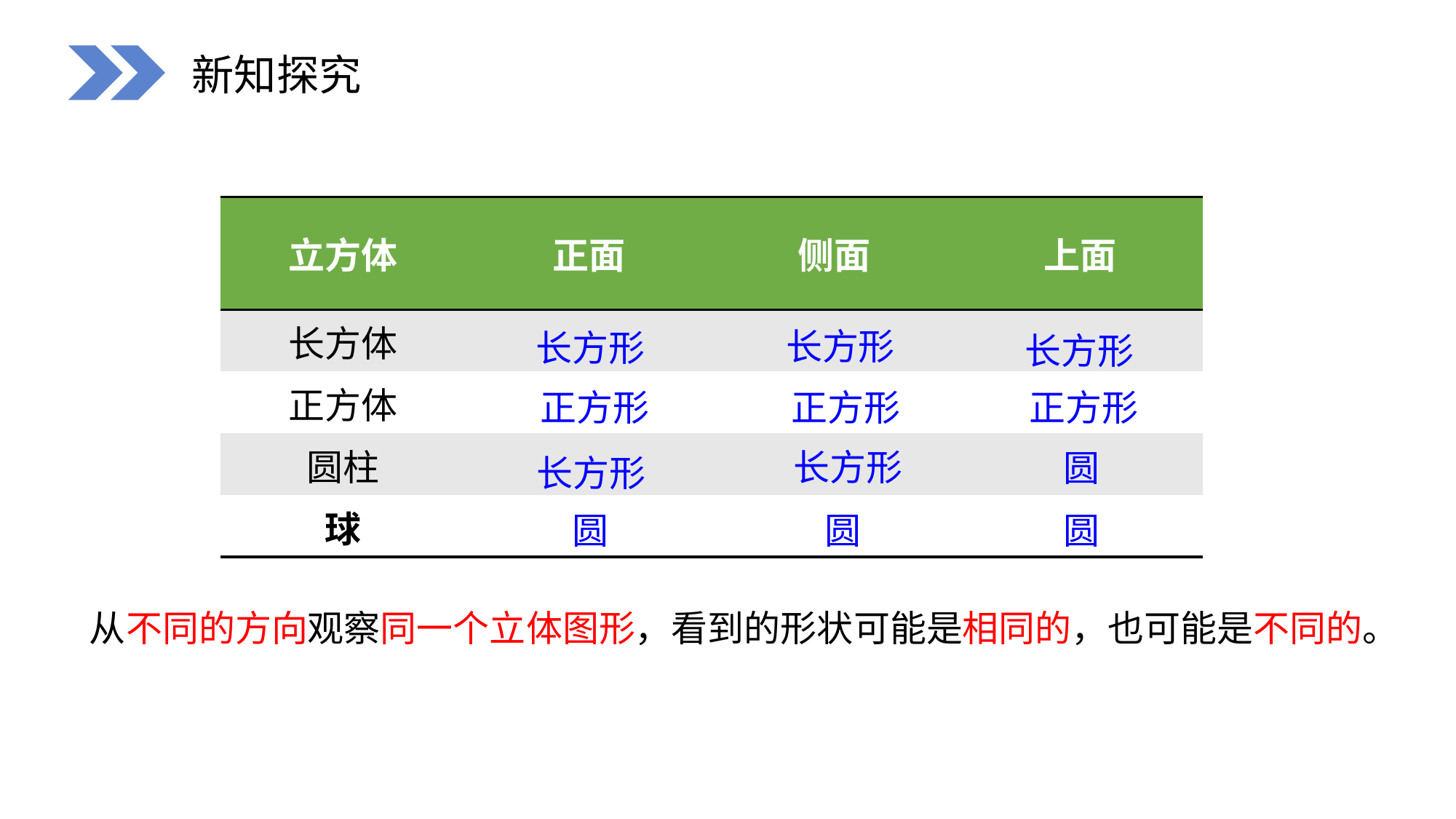

新知探究
| 立方体 | 正面 | 侧面 | 上面 |
| --- | --- | --- | --- |
| 长方体 |  |  |  |
| 正方体 |  |  |  |
| 圆柱 |  |  |  |
| 球 |  |  |  |
长方形
长方形
长方形
正方形
正方形
正方形
长方形
圆
长方形
圆
圆
圆
从不同的方向观察同一个立体图形，看到的形状可能是相同的，也可能是不同的。